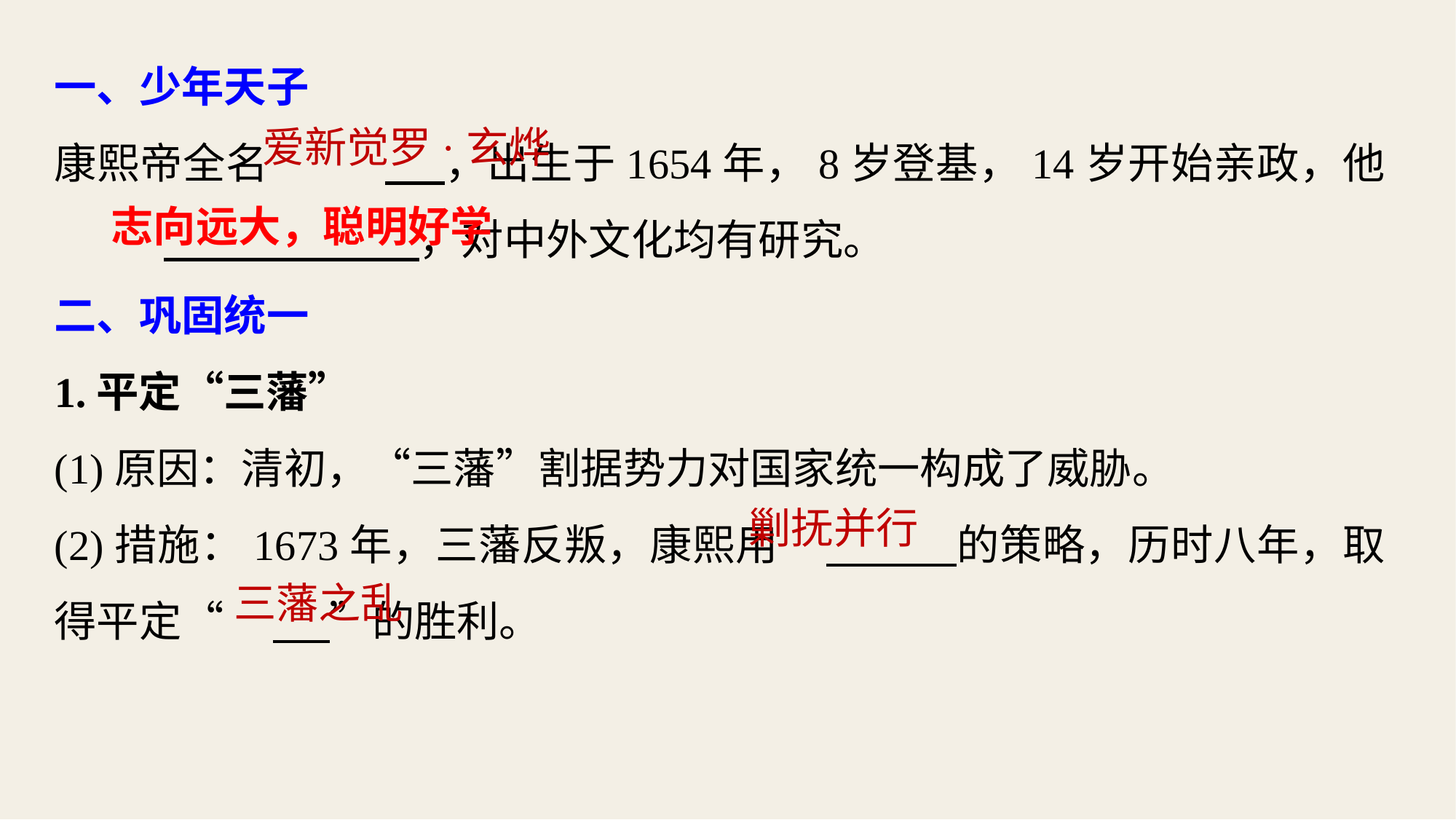

一、少年天子
康熙帝全名		      ，出生于1654年，8岁登基，14岁开始亲政，他	                           ，对中外文化均有研究。
二、巩固统一
1.平定“三藩”
(1)原因：清初，“三藩”割据势力对国家统一构成了威胁。
(2)措施：1673年，三藩反叛，康熙用	             的策略，历时八年，取得平定“	      ”的胜利。
爱新觉罗·玄烨
志向远大，聪明好学
剿抚并行
三藩之乱